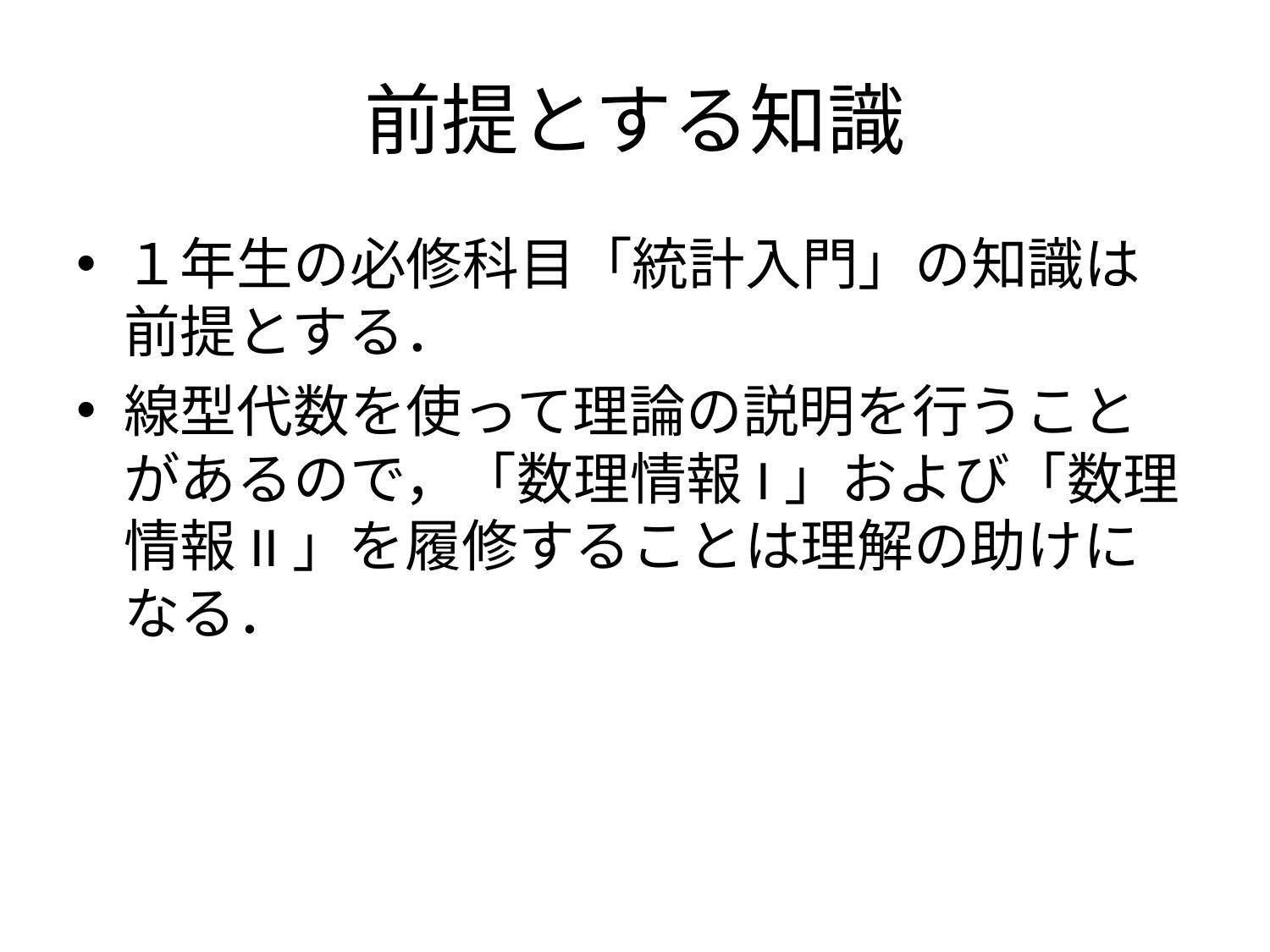

# 前提とする知識
１年生の必修科目「統計入門」の知識は前提とする．
線型代数を使って理論の説明を行うことがあるので，「数理情報I」および「数理情報II」を履修することは理解の助けになる．